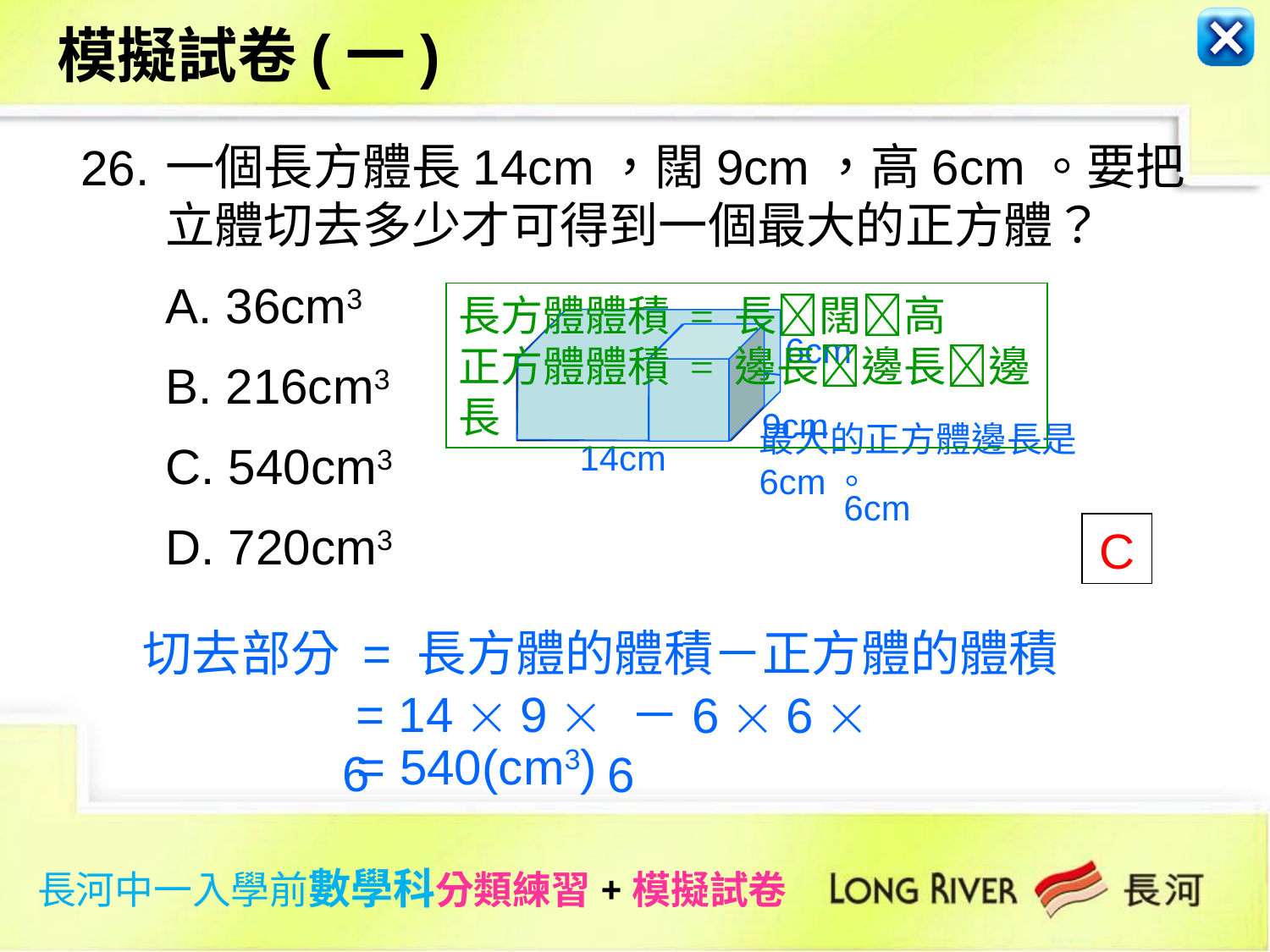

模擬試卷(一)
一個長方體長14cm，闊9cm，高6cm。要把立體切去多少才可得到一個最大的正方體？
A. 36cm3
B. 216cm3
C. 540cm3
D. 720cm3
26.
長方體體積 = 長×闊×高
正方體體積 = 邊長×邊長×邊長

6cm

9cm
最大的正方體邊長是6cm。
14cm
6cm
C

切去部分 = 長方體的體積－正方體的體積
 = 14 × 9 × 6
 －6 × 6 × 6
 = 540(cm3)